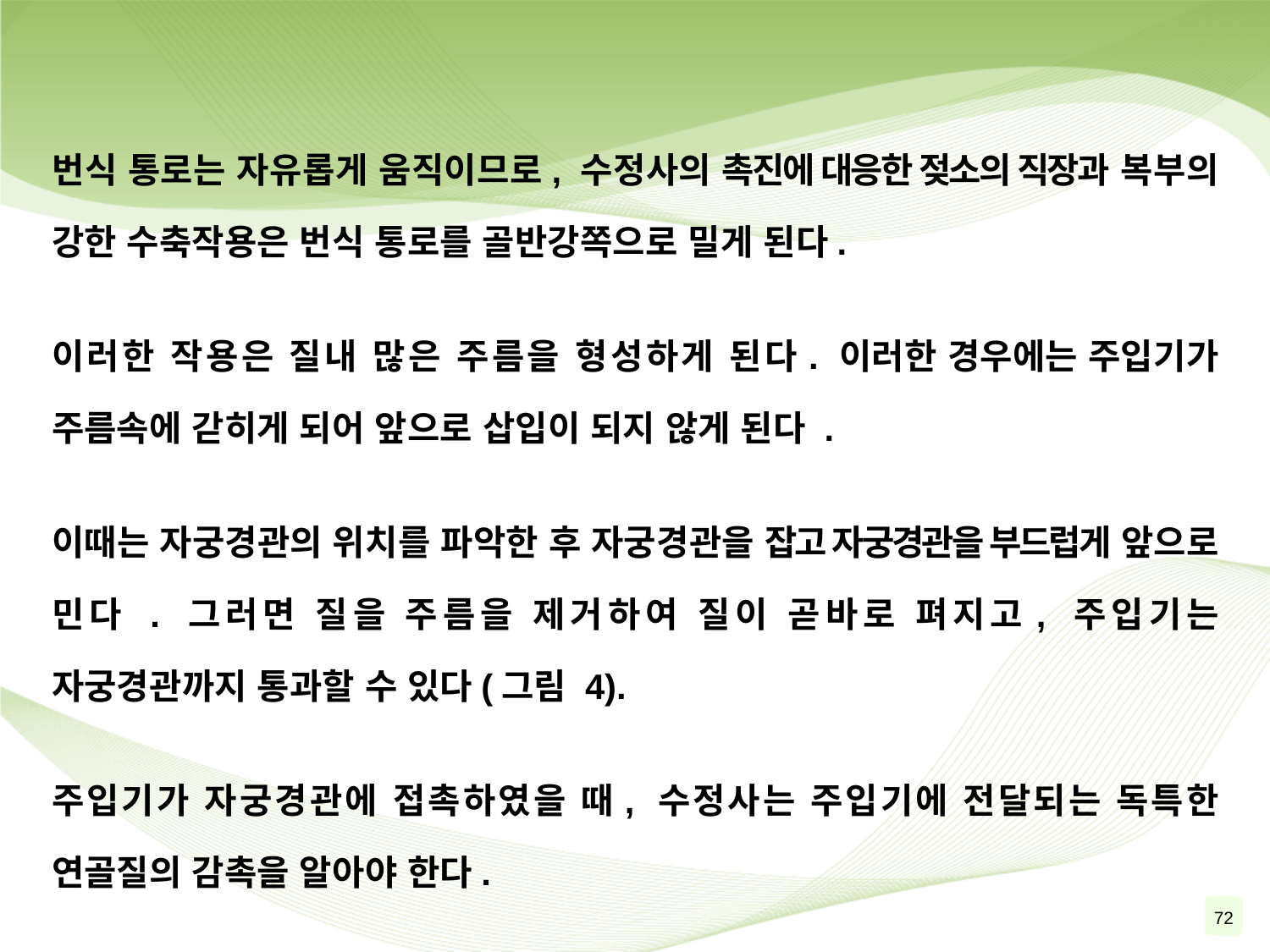

번식 통로는 자유롭게 움직이므로, 수정사의 촉진에 대응한 젖소의 직장과 복부의 강한 수축작용은 번식 통로를 골반강쪽으로 밀게 된다.

이러한 작용은 질내 많은 주름을 형성하게 된다. 이러한 경우에는 주입기가 주름속에 갇히게 되어 앞으로 삽입이 되지 않게 된다 .

이때는 자궁경관의 위치를 파악한 후 자궁경관을 잡고 자궁경관을 부드럽게 앞으로 민다 . 그러면 질을 주름을 제거하여 질이 곧바로 펴지고, 주입기는 자궁경관까지 통과할 수 있다(그림 4).

주입기가 자궁경관에 접촉하였을 때, 수정사는 주입기에 전달되는 독특한 연골질의 감촉을 알아야 한다.
72
74